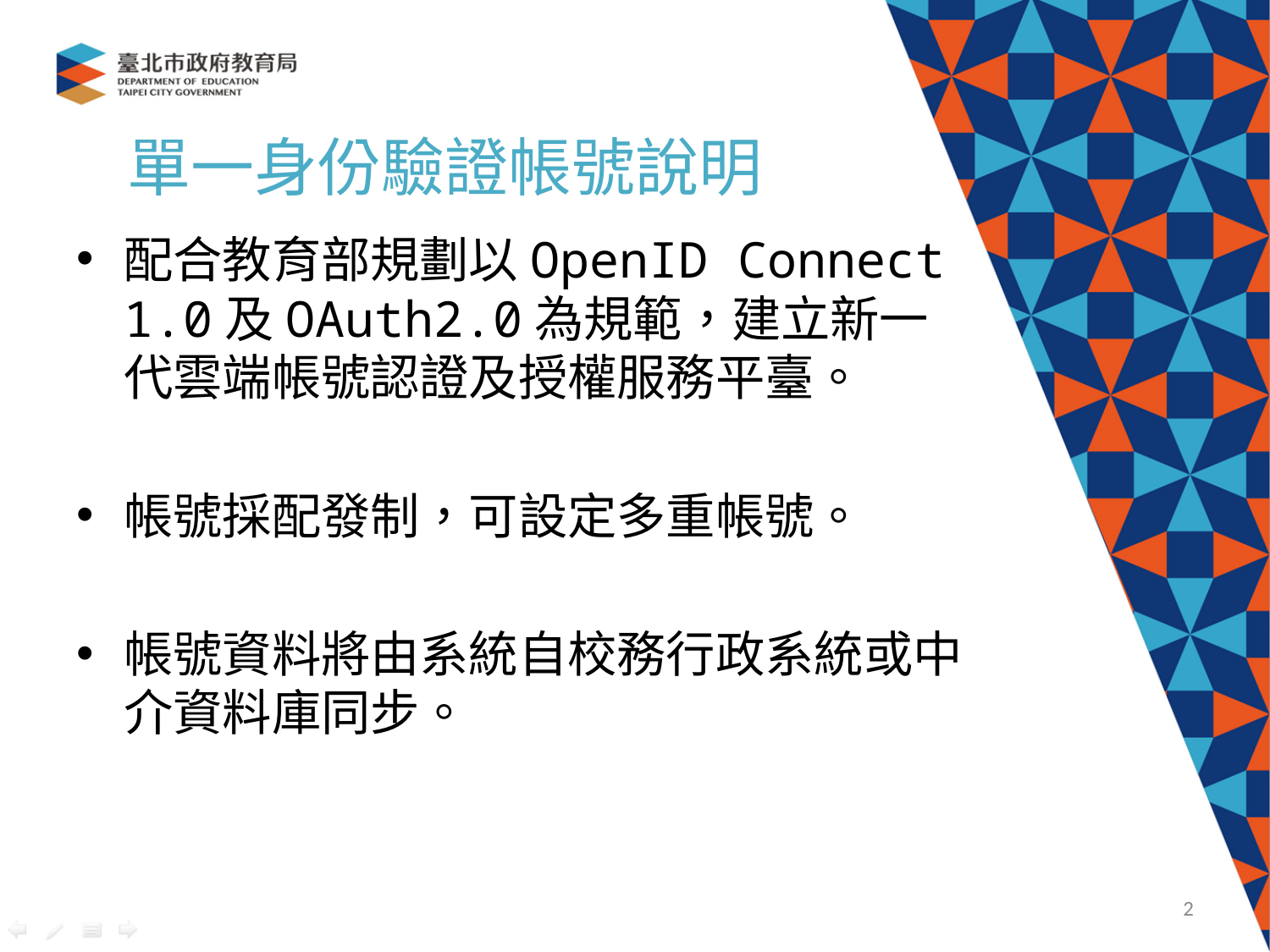

# 單一身份驗證帳號說明
配合教育部規劃以OpenID Connect 1.0及OAuth2.0為規範，建立新一代雲端帳號認證及授權服務平臺。

帳號採配發制，可設定多重帳號。

帳號資料將由系統自校務行政系統或中介資料庫同步。

2